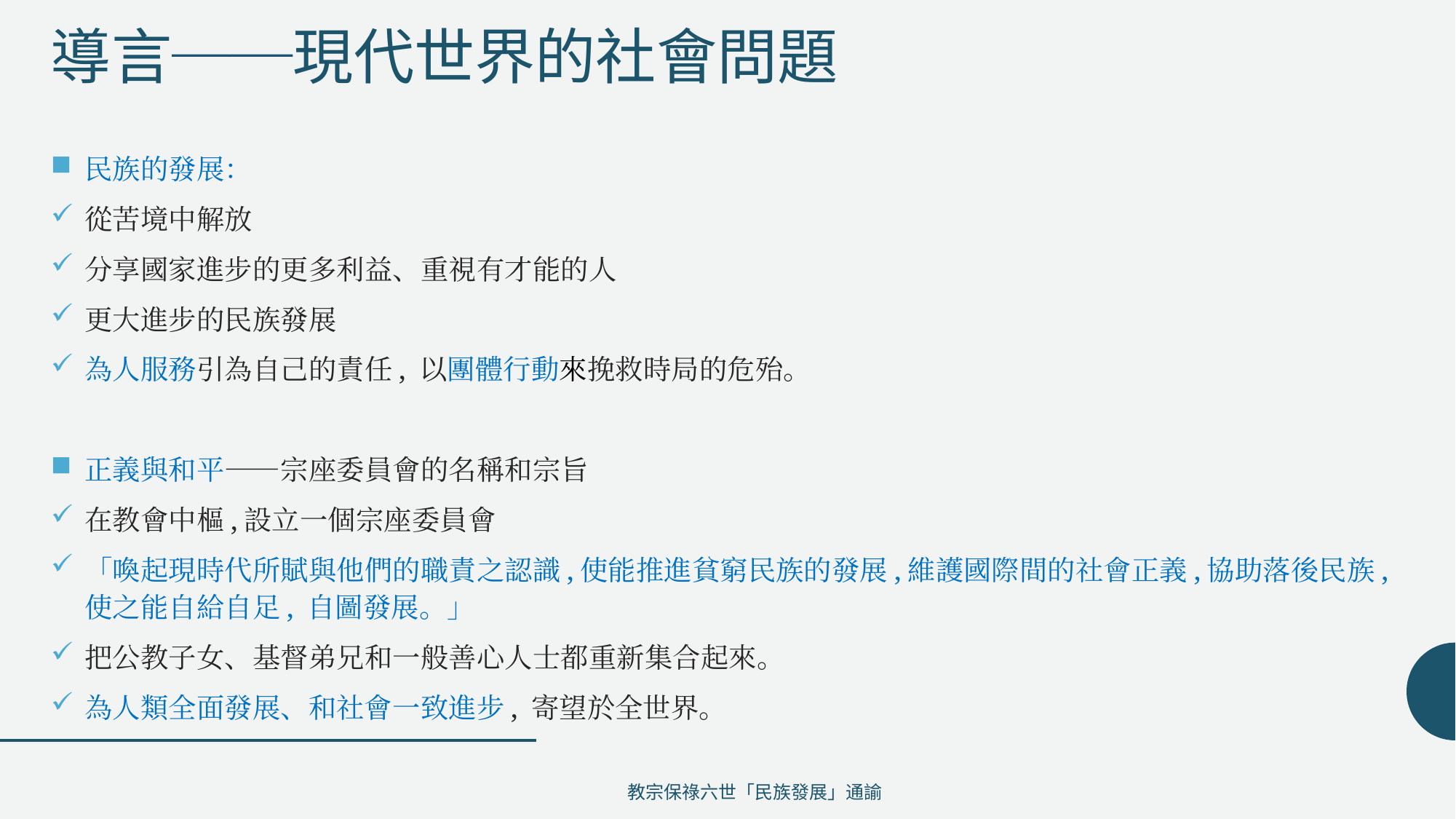

導言──現代世界的社會問題
民族的發展：
從苦境中解放
分享國家進步的更多利益、重視有才能的人
更大進步的民族發展
為人服務引為自己的責任, 以團體行動來挽救時局的危殆。

正義與和平——宗座委員會的名稱和宗旨
在教會中樞,設立一個宗座委員會
「喚起現時代所賦與他們的職責之認識,使能推進貧窮民族的發展,維護國際間的社會正義,協助落後民族,使之能自給自足, 自圖發展。」
把公教子女、基督弟兄和一般善心人士都重新集合起來。
為人類全面發展、和社會一致進步, 寄望於全世界。

教宗保祿六世「民族發展」通諭